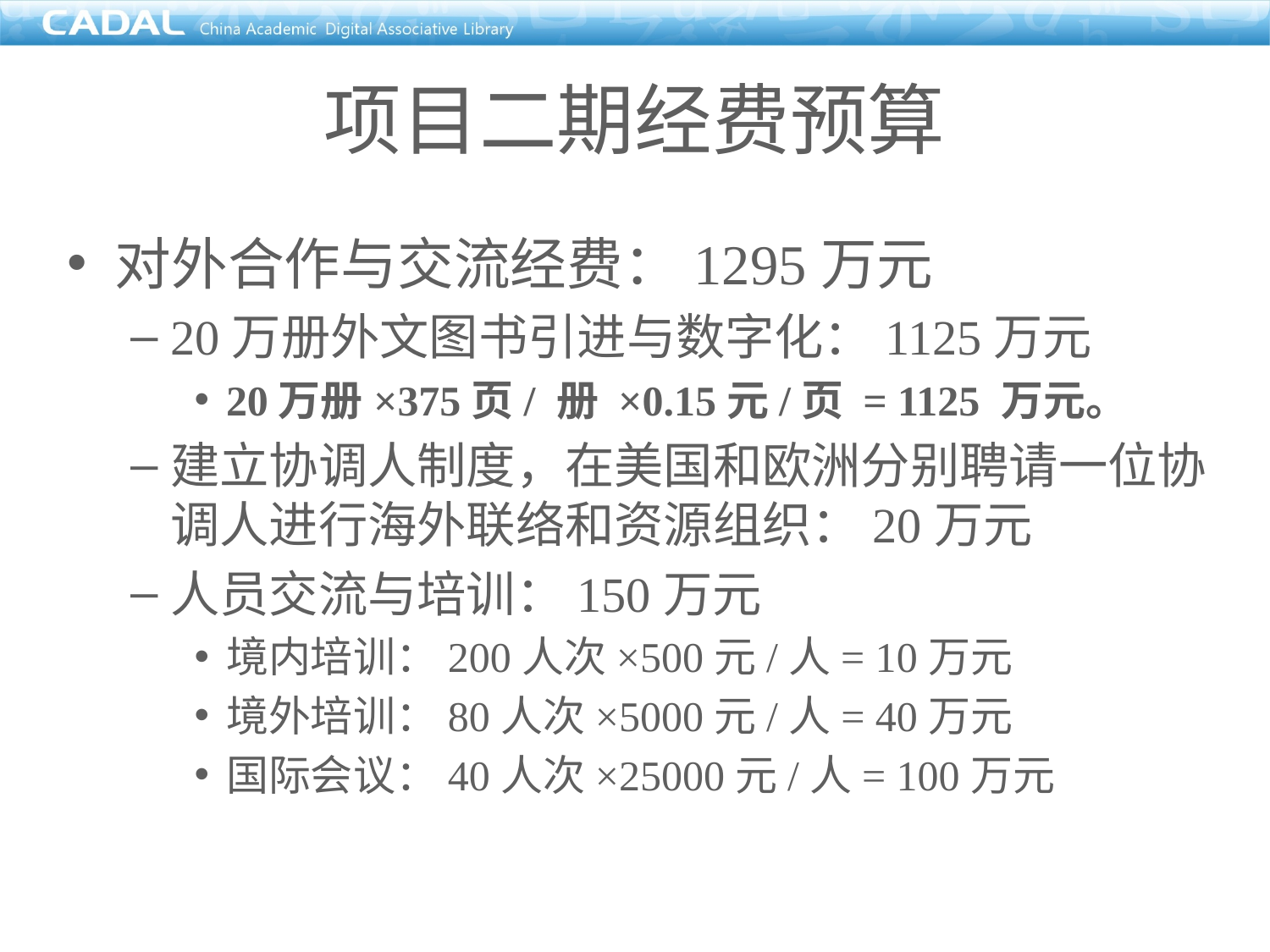

项目二期经费预算
对外合作与交流经费：1295万元
20万册外文图书引进与数字化：1125万元
20万册×375页/ 册 ×0.15元/页 = 1125 万元。
建立协调人制度，在美国和欧洲分别聘请一位协调人进行海外联络和资源组织：20万元
人员交流与培训：150万元
境内培训：200人次×500元/人= 10万元
境外培训：80人次×5000元/人= 40万元
国际会议：40人次×25000元/人= 100万元